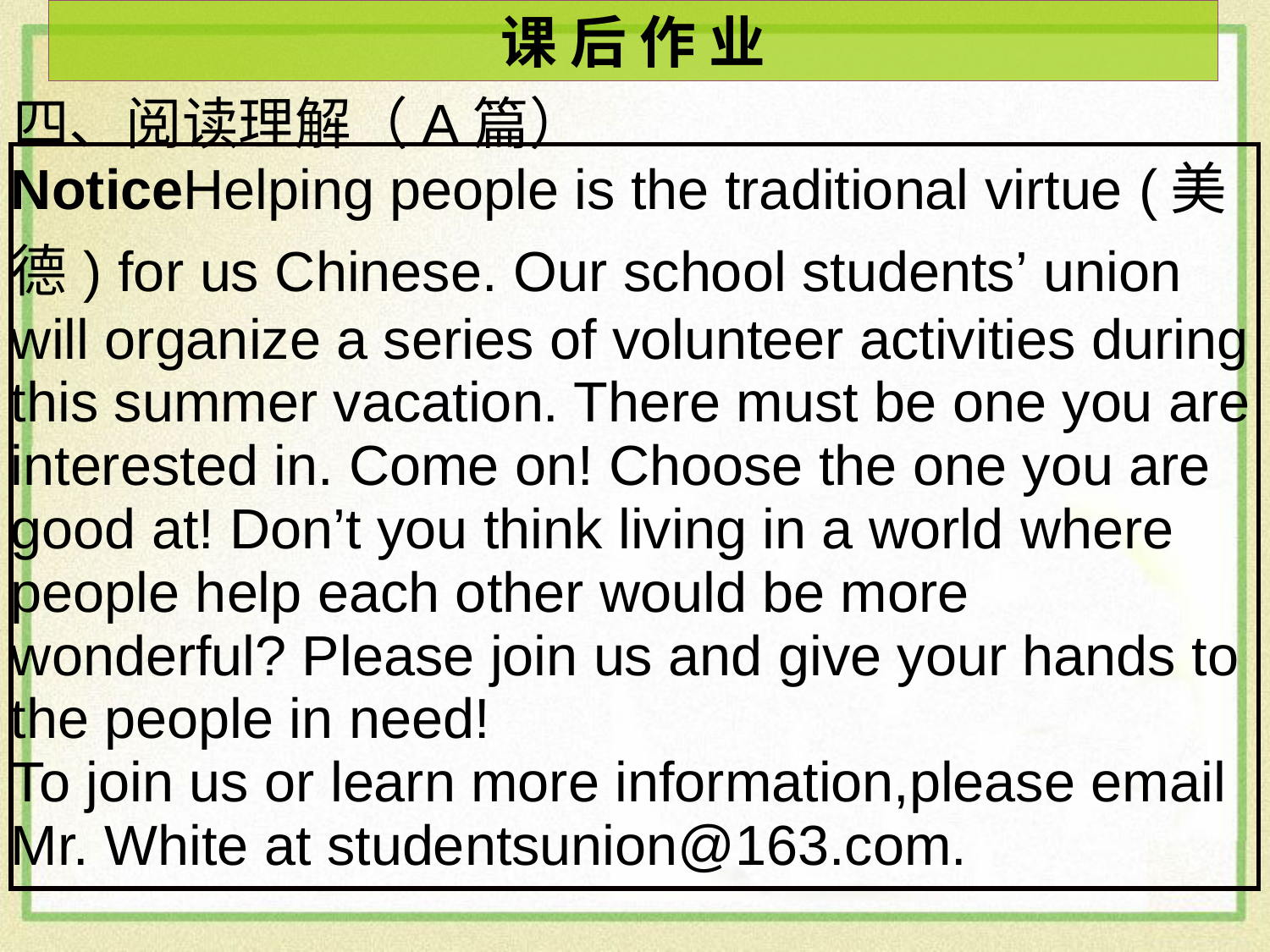

课 后 作 业
四、阅读理解（A篇）
| NoticeHelping people is the traditional virtue (美德) for us Chinese. Our school students’ union will organize a series of volunteer activities during this summer vacation. There must be one you are interested in. Come on! Choose the one you are good at! Don’t you think living in a world where people help each other would be more wonderful? Please join us and give your hands to the people in need! To join us or learn more information,please email Mr. White at studentsunion@163.com. |
| --- |